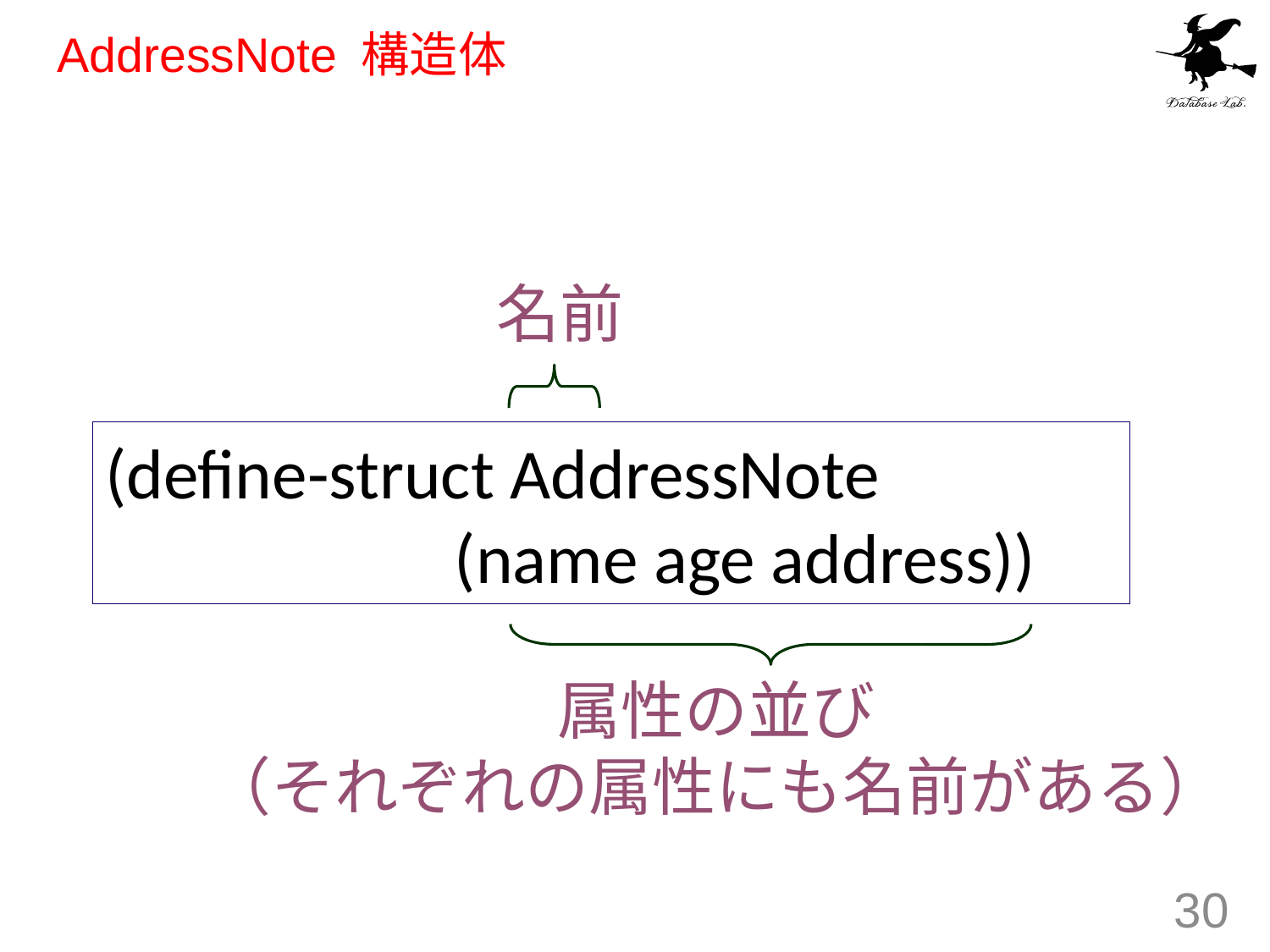

# AddressNote 構造体
名前

(define-struct AddressNote
                      (name age address))
属性の並び
（それぞれの属性にも名前がある）
30